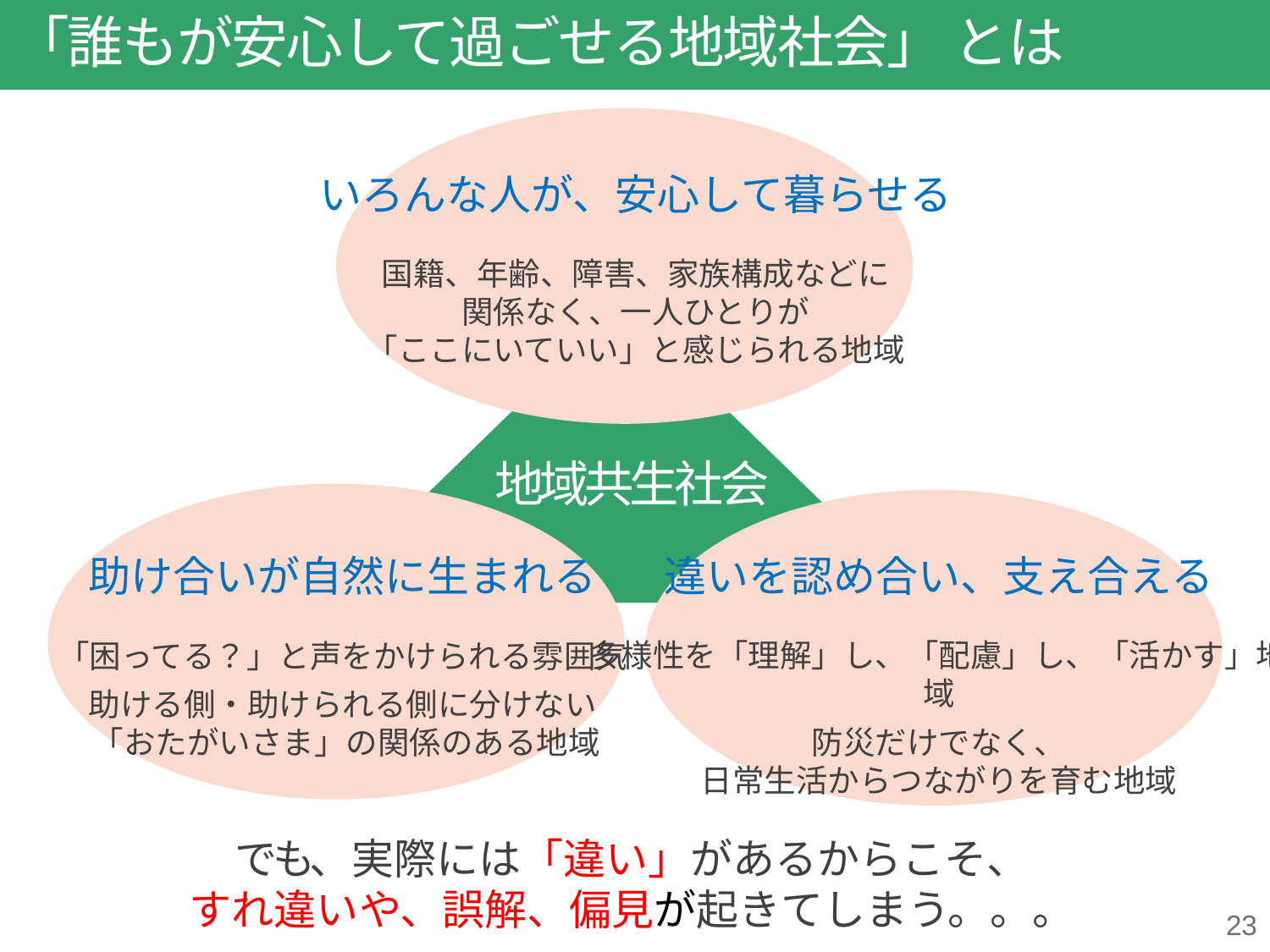

# 「誰もが安心して過ごせる地域社会」 とは

いろんな人が、安心して暮らせる

国籍、年齢、障害、家族構成などに
関係なく、一人ひとりが
「ここにいていい」と感じられる地域

地域共生社会

違いを認め合い、支え合える

多様性を「理解」し、「配慮」し、「活かす」地域
防災だけでなく、
日常生活からつながりを育む地域
助け合いが自然に生まれる

「困ってる？」と声をかけられる雰囲気
助ける側・助けられる側に分けない
 「おたがいさま」の関係のある地域
でも、実際には「違い」があるからこそ、
すれ違いや、誤解、偏見が起きてしまう。。。
23